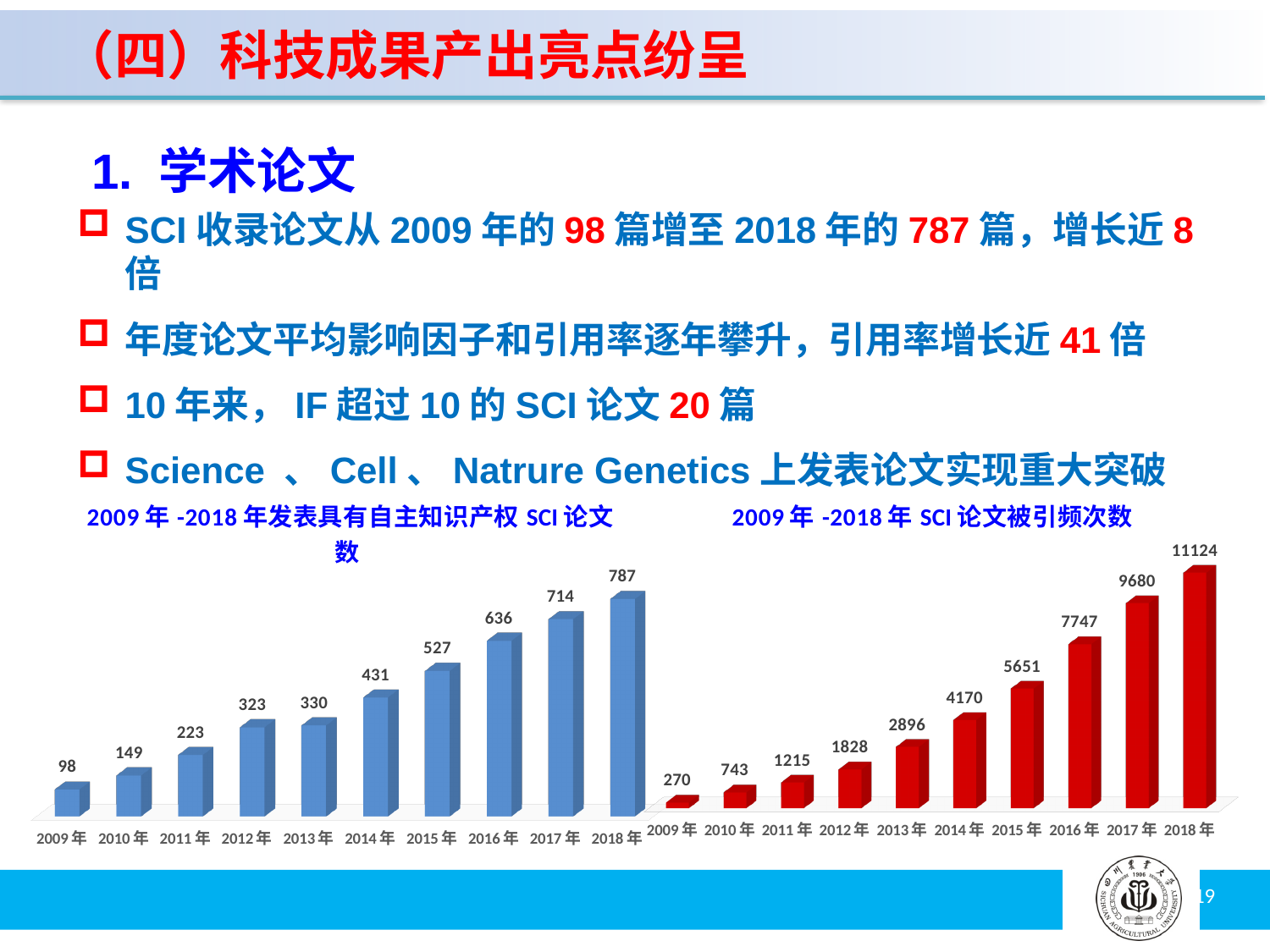

（四）科技成果产出亮点纷呈
1. 学术论文
SCI收录论文从2009年的98篇增至2018年的787篇，增长近8倍
年度论文平均影响因子和引用率逐年攀升，引用率增长近41倍
10年来，IF超过10的SCI论文20篇
Science 、Cell、Natrure Genetics上发表论文实现重大突破

[unsupported chart]

[unsupported chart]